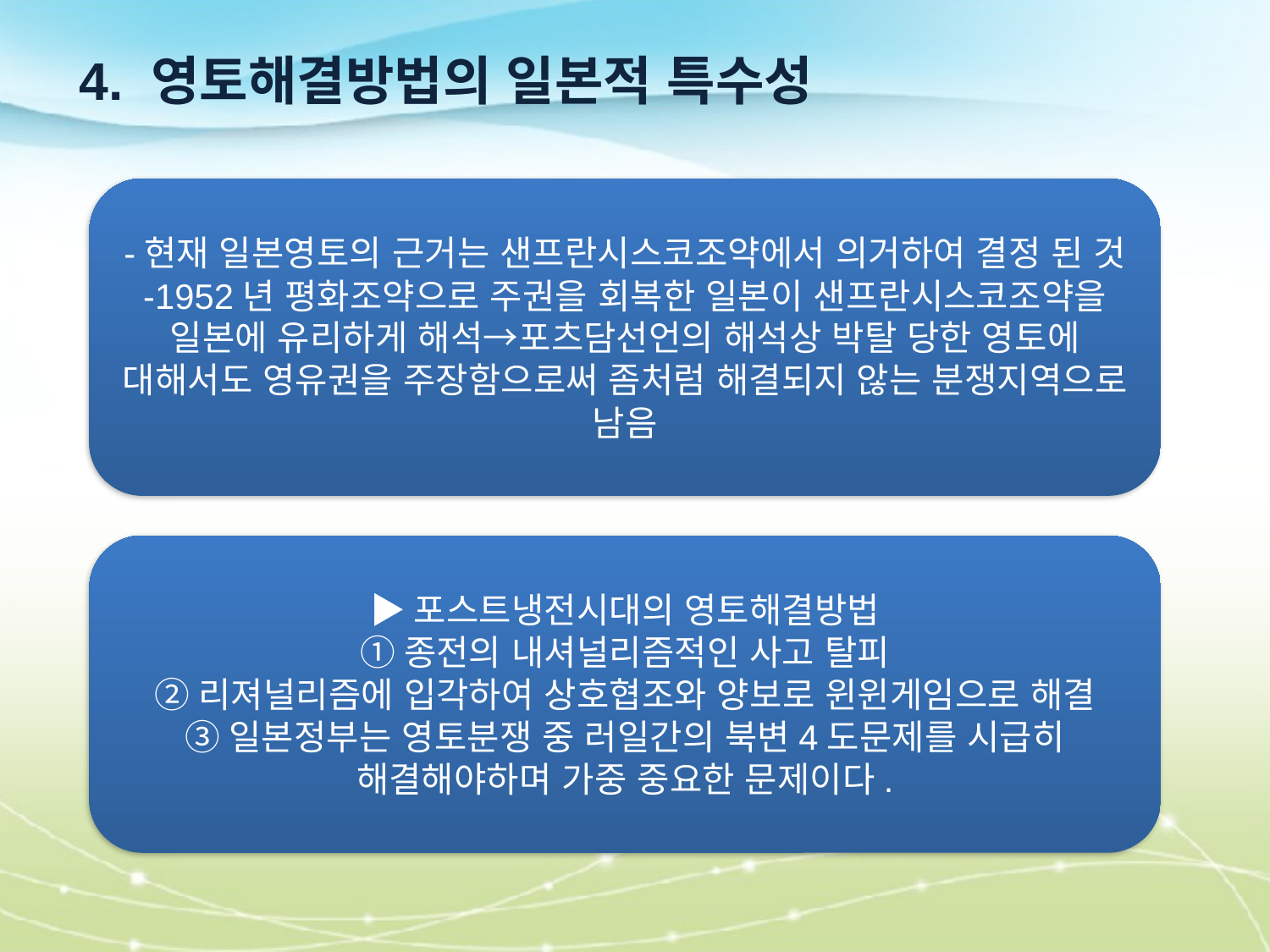

4. 영토해결방법의 일본적 특수성

-현재 일본영토의 근거는 샌프란시스코조약에서 의거하여 결정 된 것
-1952년 평화조약으로 주권을 회복한 일본이 샌프란시스코조약을 일본에 유리하게 해석→포츠담선언의 해석상 박탈 당한 영토에 대해서도 영유권을 주장함으로써 좀처럼 해결되지 않는 분쟁지역으로 남음

▶포스트냉전시대의 영토해결방법
①종전의 내셔널리즘적인 사고 탈피
②리져널리즘에 입각하여 상호협조와 양보로 윈윈게임으로 해결
③일본정부는 영토분쟁 중 러일간의 북변4도문제를 시급히 해결해야하며 가중 중요한 문제이다.